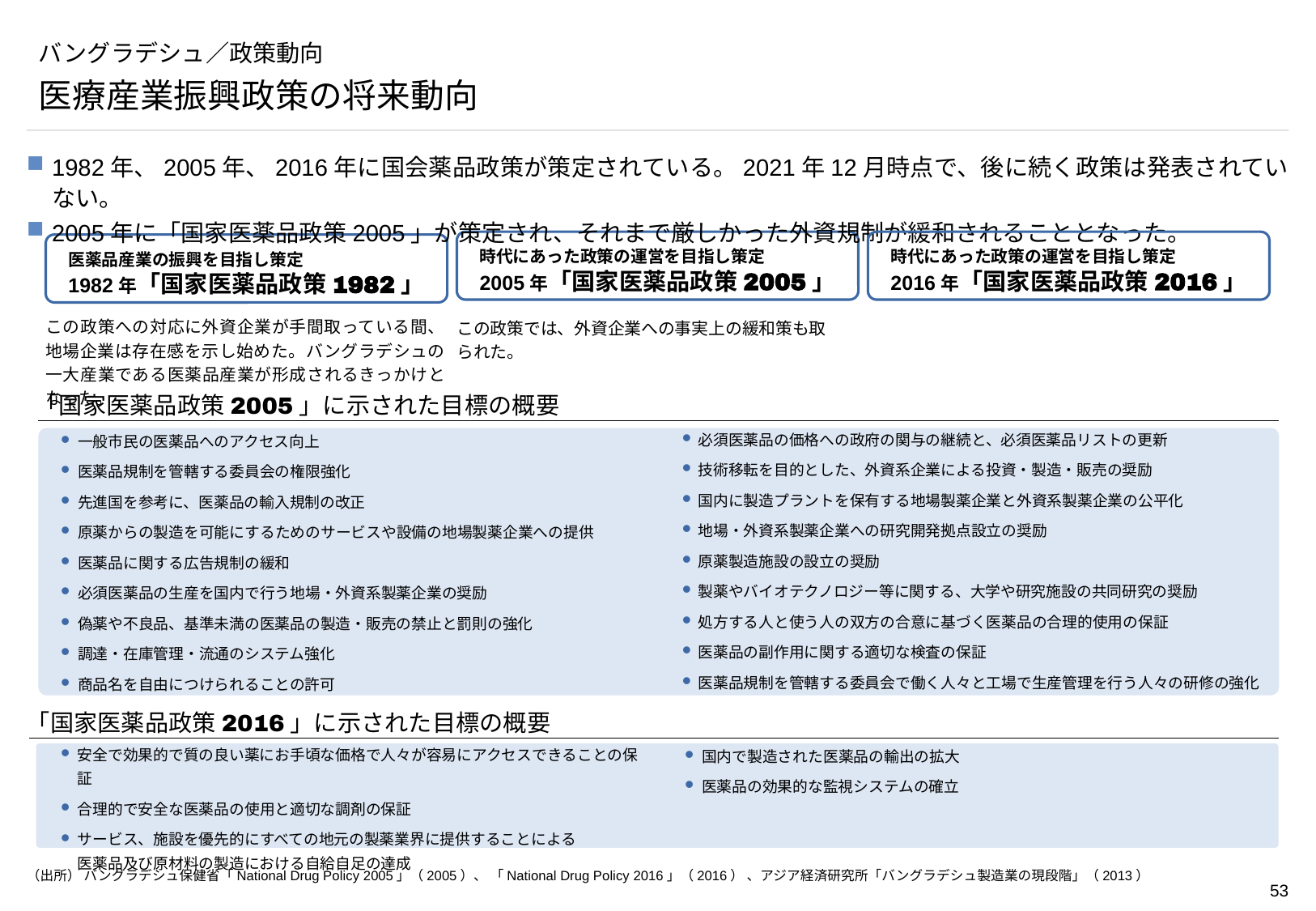

# バングラデシュ／政策動向
医療産業振興政策の将来動向
1982年、2005年、2016年に国会薬品政策が策定されている。2021年12月時点で、後に続く政策は発表されていない。
2005年に「国家医薬品政策2005」が策定され、それまで厳しかった外資規制が緩和されることとなった。
時代にあった政策の運営を目指し策定
2005年「国家医薬品政策2005」
時代にあった政策の運営を目指し策定
2016年「国家医薬品政策2016」
医薬品産業の振興を目指し策定
1982年「国家医薬品政策1982」
この政策への対応に外資企業が手間取っている間、地場企業は存在感を示し始めた。バングラデシュの一大産業である医薬品産業が形成されるきっかけとなった。
この政策では、外資企業への事実上の緩和策も取られた。
「国家医薬品政策2005」に示された目標の概要
必須医薬品の価格への政府の関与の継続と、必須医薬品リストの更新
技術移転を目的とした、外資系企業による投資・製造・販売の奨励
国内に製造プラントを保有する地場製薬企業と外資系製薬企業の公平化
地場・外資系製薬企業への研究開発拠点設立の奨励
原薬製造施設の設立の奨励
製薬やバイオテクノロジー等に関する、大学や研究施設の共同研究の奨励
処方する人と使う人の双方の合意に基づく医薬品の合理的使用の保証
医薬品の副作用に関する適切な検査の保証
医薬品規制を管轄する委員会で働く人々と工場で生産管理を行う人々の研修の強化
一般市民の医薬品へのアクセス向上
医薬品規制を管轄する委員会の権限強化
先進国を参考に、医薬品の輸入規制の改正
原薬からの製造を可能にするためのサービスや設備の地場製薬企業への提供
医薬品に関する広告規制の緩和
必須医薬品の生産を国内で行う地場・外資系製薬企業の奨励
偽薬や不良品、基準未満の医薬品の製造・販売の禁止と罰則の強化
調達・在庫管理・流通のシステム強化
商品名を自由につけられることの許可

「国家医薬品政策2016」に示された目標の概要
安全で効果的で質の良い薬にお手頃な価格で人々が容易にアクセスできることの保証
合理的で安全な医薬品の使用と適切な調剤の保証
サービス、施設を優先的にすべての地元の製薬業界に提供することによる
医薬品及び原材料の製造における自給自足の達成
国内で製造された医薬品の輸出の拡大
医薬品の効果的な監視システムの確立

（出所） バングラデシュ保健省「National Drug Policy 2005」（2005）、 「National Drug Policy 2016」（2016） 、アジア経済研究所「バングラデシュ製造業の現段階」（2013）